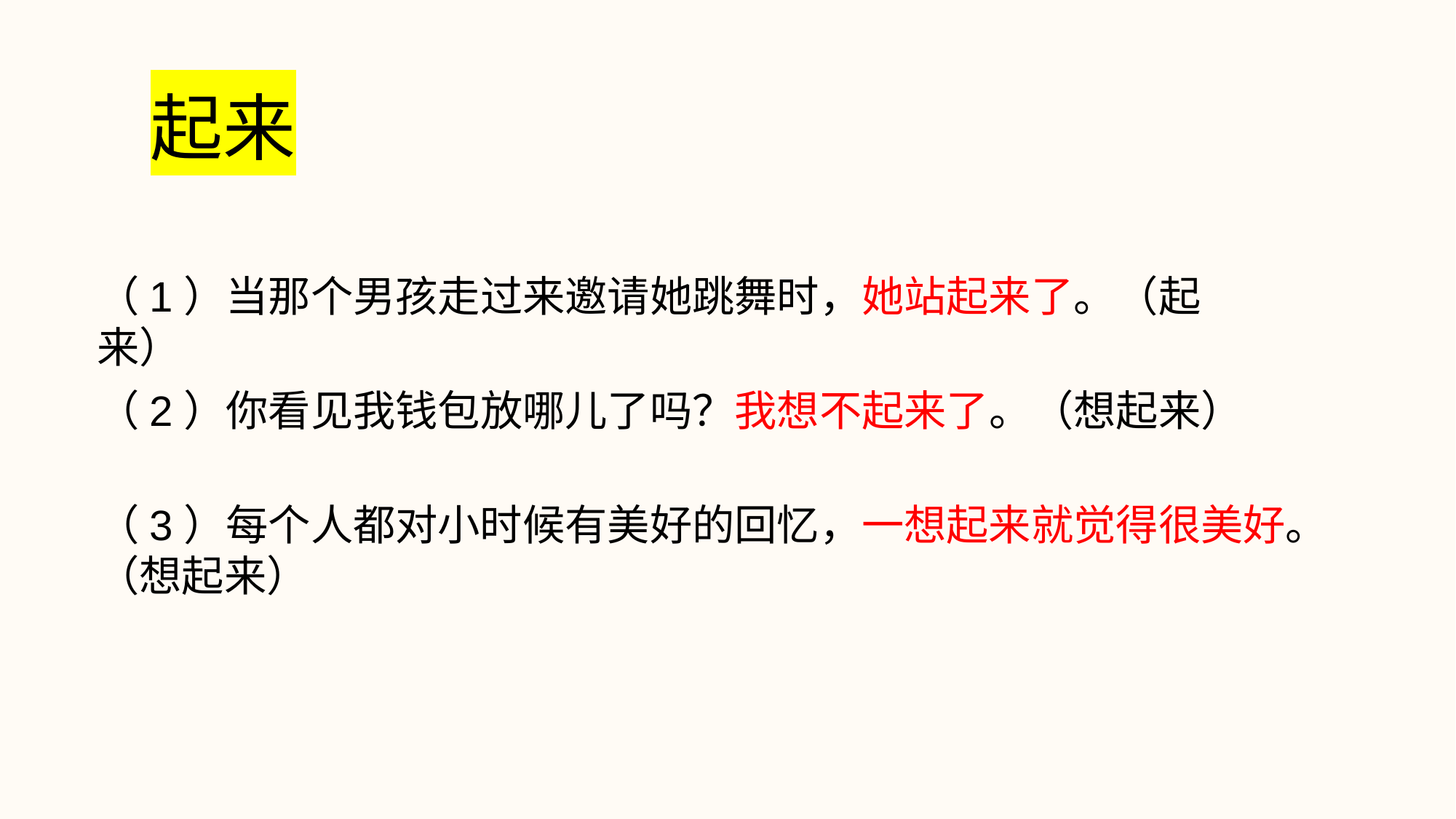

起来
（1）当那个男孩走过来邀请她跳舞时，她站起来了。（起来）
（2）你看见我钱包放哪儿了吗？我想不起来了。（想起来）
（3）每个人都对小时候有美好的回忆，一想起来就觉得很美好。（想起来）